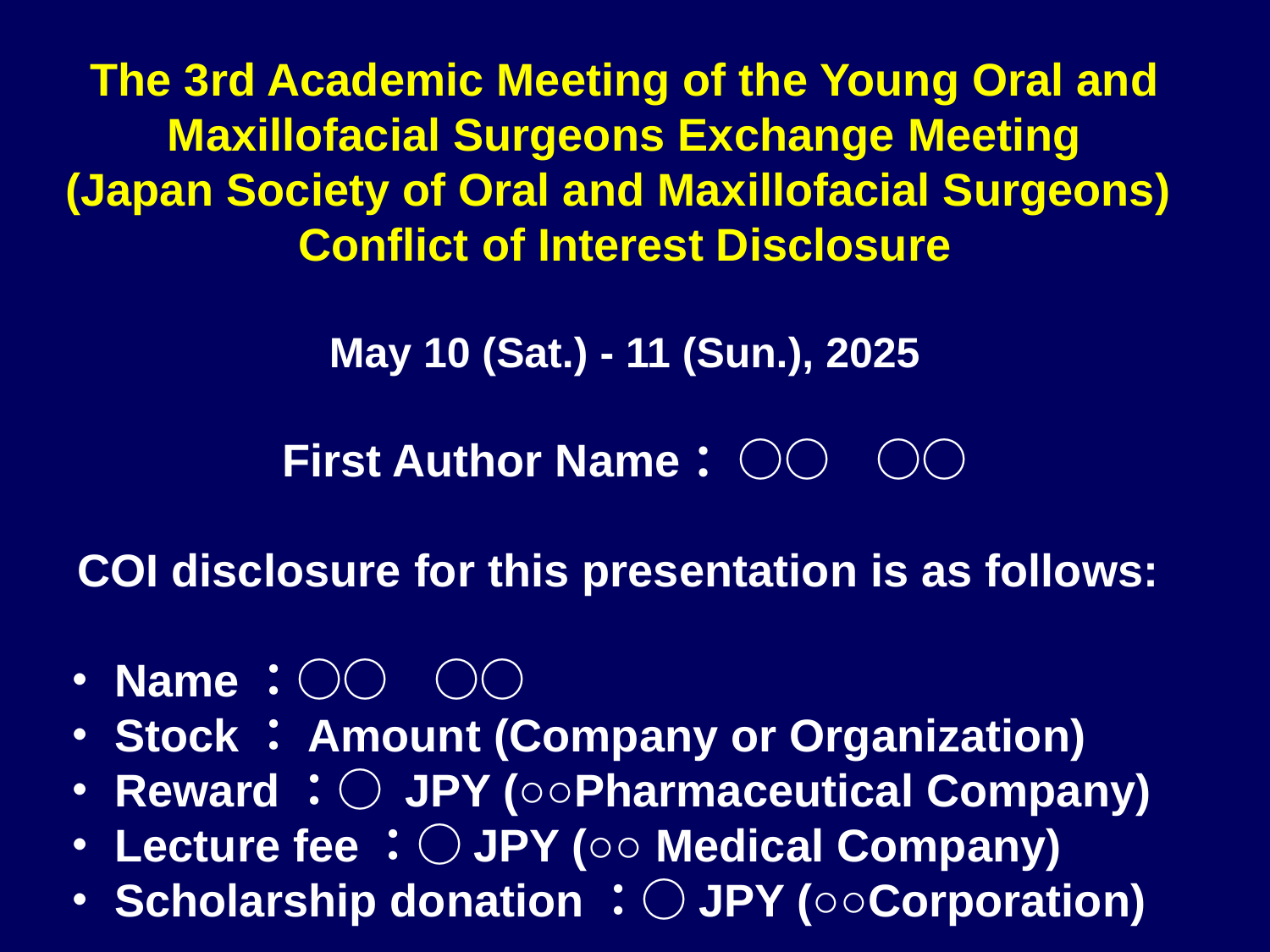

# The 3rd Academic Meeting of the Young Oral and Maxillofacial Surgeons Exchange Meeting (Japan Society of Oral and Maxillofacial Surgeons) Conflict of Interest Disclosure May 10 (Sat.) - 11 (Sun.), 2025 First Author Name：○○　○○ COI disclosure for this presentation is as follows:
・Name：○○　○○
・Stock：Amount (Company or Organization)
・Reward：○ JPY (○○Pharmaceutical Company)
・Lecture fee：○JPY (○○ Medical Company)
・Scholarship donation：○JPY (○○Corporation)